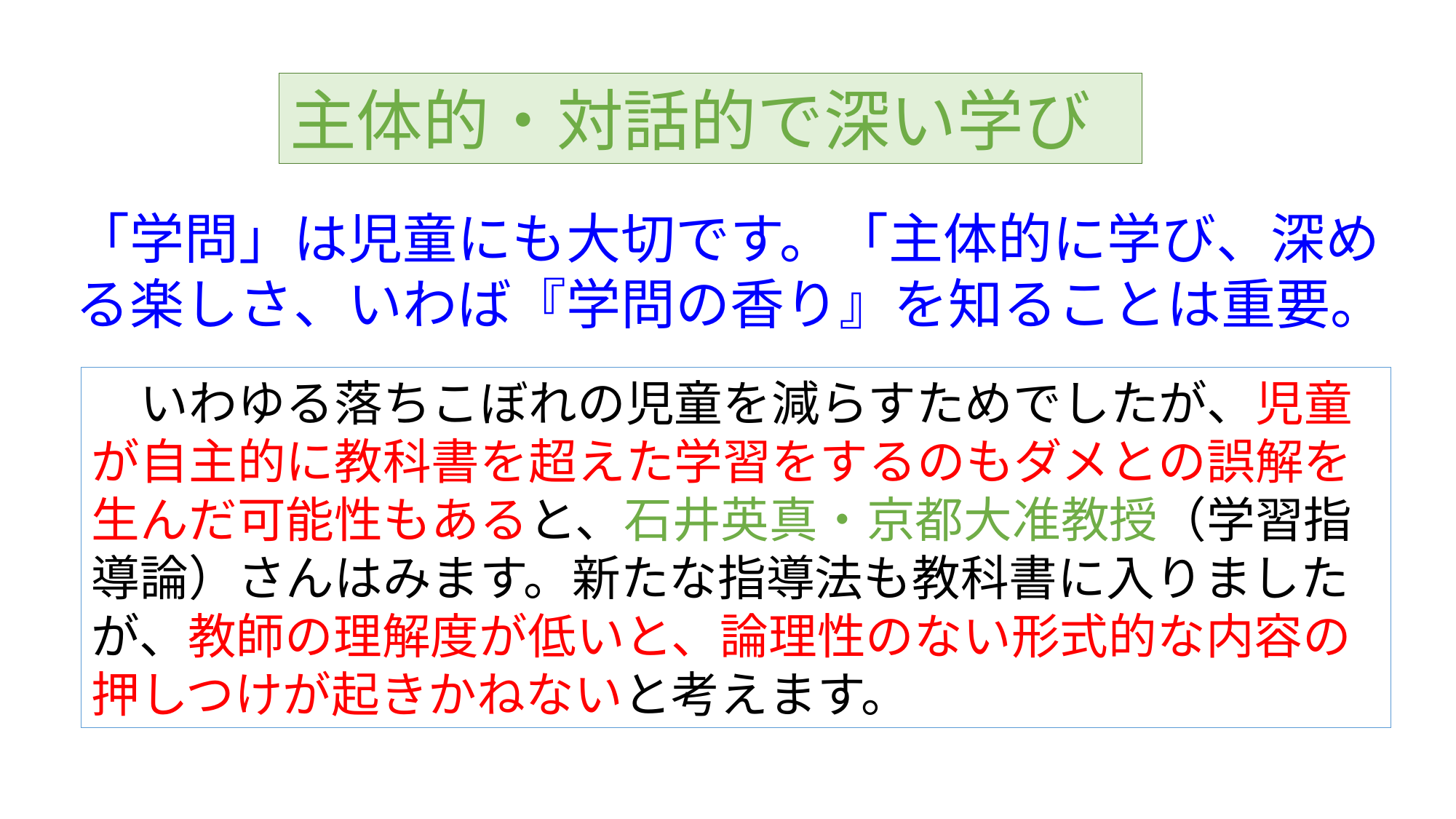

主体的・対話的で深い学び
「学問」は児童にも大切です。「主体的に学び、深める楽しさ、いわば『学問の香り』を知ることは重要。
　いわゆる落ちこぼれの児童を減らすためでしたが、児童が自主的に教科書を超えた学習をするのもダメとの誤解を生んだ可能性もあると、石井英真・京都大准教授（学習指導論）さんはみます。新たな指導法も教科書に入りましたが、教師の理解度が低いと、論理性のない形式的な内容の押しつけが起きかねないと考えます。